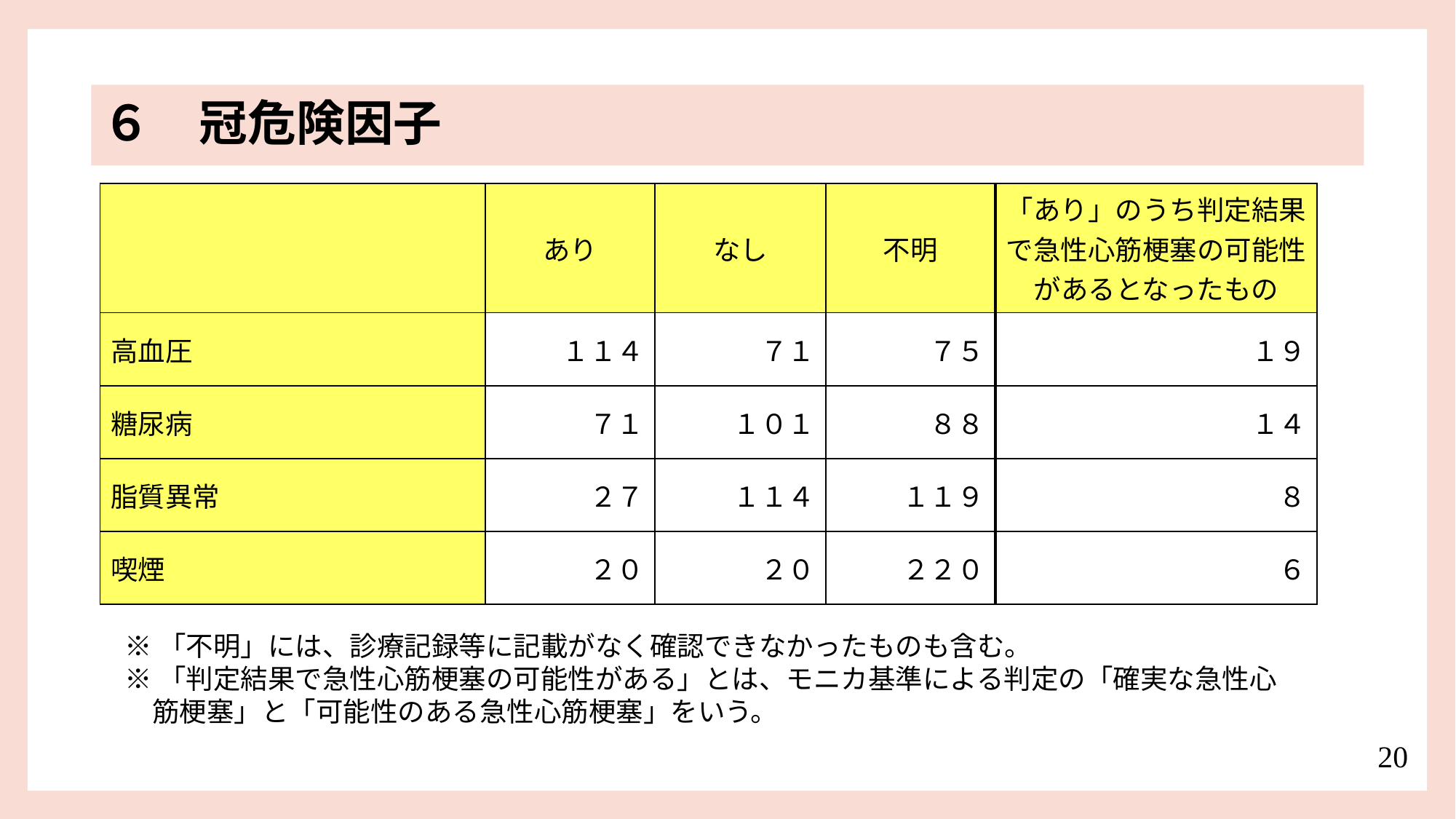

６　冠危険因子
|  | あり | なし | 不明 | 「あり」のうち判定結果で急性心筋梗塞の可能性があるとなったもの |
| --- | --- | --- | --- | --- |
| 高血圧 | １１４ | ７１ | ７５ | １９ |
| 糖尿病 | ７１ | １０１ | ８８ | １４ |
| 脂質異常 | ２７ | １１４ | １１９ | ８ |
| 喫煙 | ２０ | ２０ | ２２０ | ６ |
※「不明」には、診療記録等に記載がなく確認できなかったものも含む。
※「判定結果で急性心筋梗塞の可能性がある」とは、モニカ基準による判定の「確実な急性心
　筋梗塞」と「可能性のある急性心筋梗塞」をいう。
20